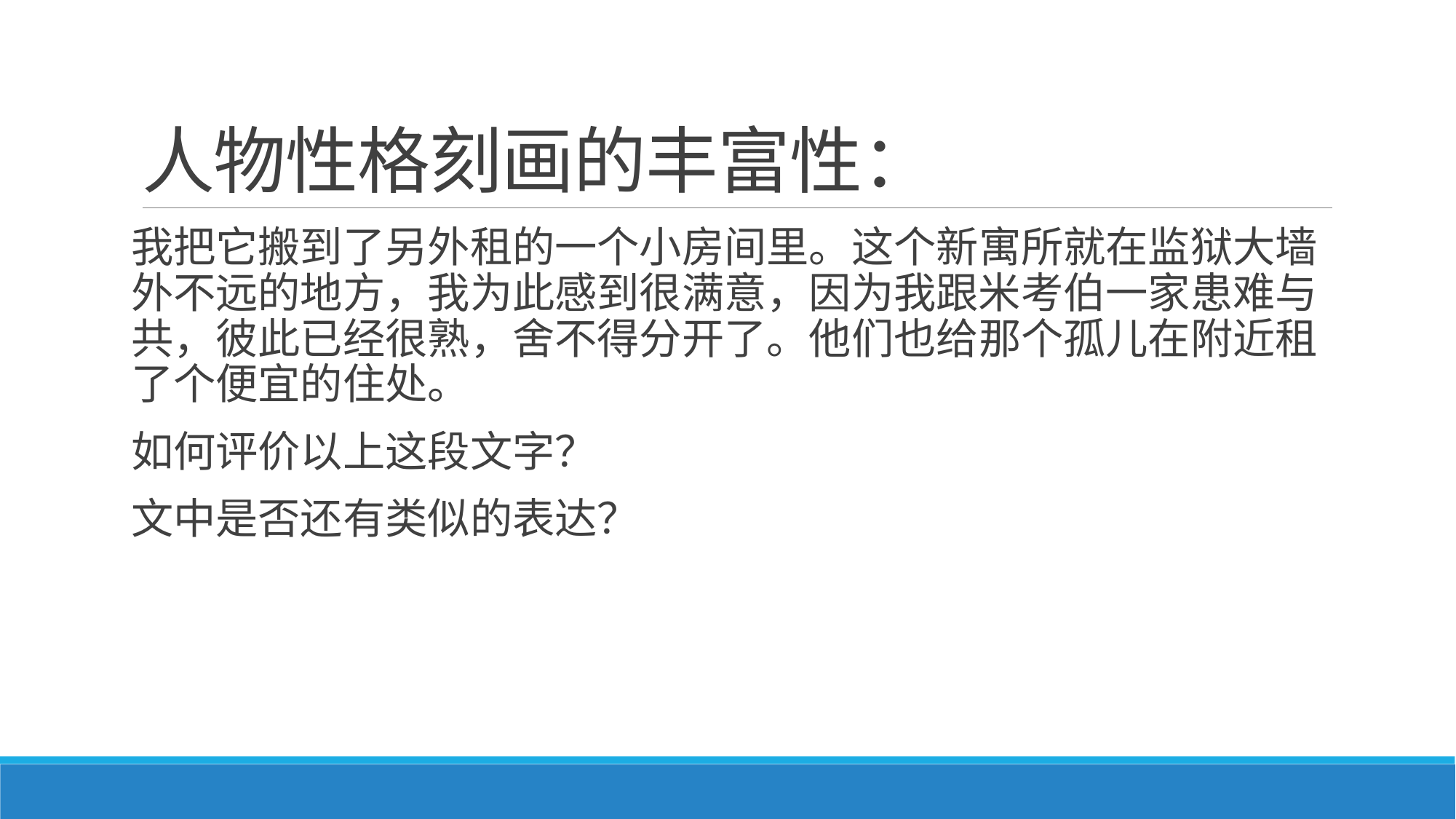

# 人物性格刻画的丰富性：
我把它搬到了另外租的一个小房间里。这个新寓所就在监狱大墙外不远的地方，我为此感到很满意，因为我跟米考伯一家患难与共，彼此已经很熟，舍不得分开了。他们也给那个孤儿在附近租了个便宜的住处。
如何评价以上这段文字？
文中是否还有类似的表达？